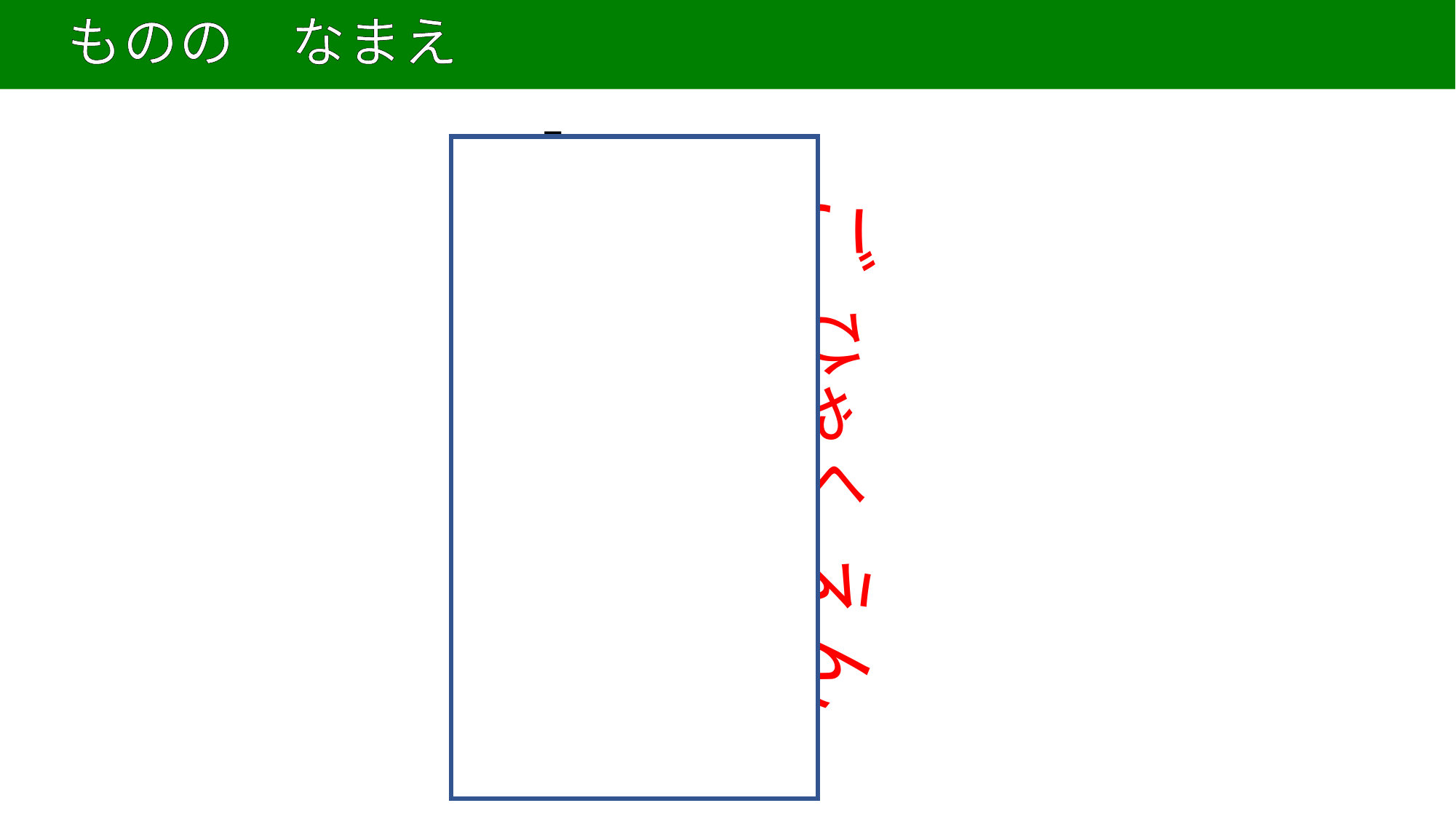

# ものの　なまえ
77
五百円

ご ひゃく  えん